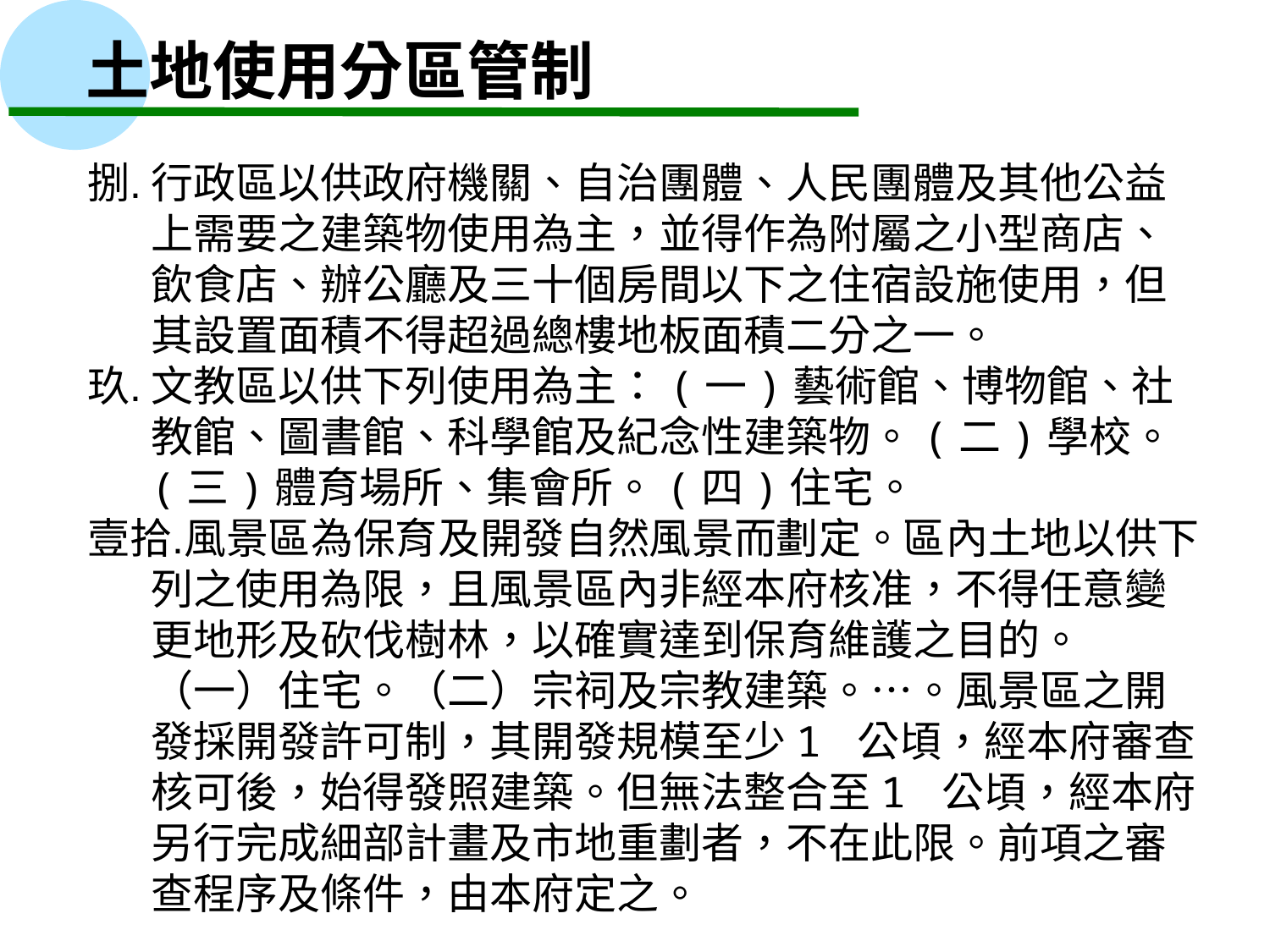

土地使用分區管制

行政區以供政府機關、自治團體、人民團體及其他公益上需要之建築物使用為主，並得作為附屬之小型商店、飲食店、辦公廳及三十個房間以下之住宿設施使用，但其設置面積不得超過總樓地板面積二分之一。
文教區以供下列使用為主：(一)藝術館、博物館、社教館、圖書館、科學館及紀念性建築物。(二)學校。(三)體育場所、集會所。(四)住宅。
風景區為保育及開發自然風景而劃定。區內土地以供下列之使用為限，且風景區內非經本府核准，不得任意變更地形及砍伐樹林，以確實達到保育維護之目的。（一）住宅。（二）宗祠及宗教建築。…。風景區之開發採開發許可制，其開發規模至少1 公頃，經本府審查核可後，始得發照建築。但無法整合至1 公頃，經本府另行完成細部計畫及市地重劃者，不在此限。前項之審查程序及條件，由本府定之。